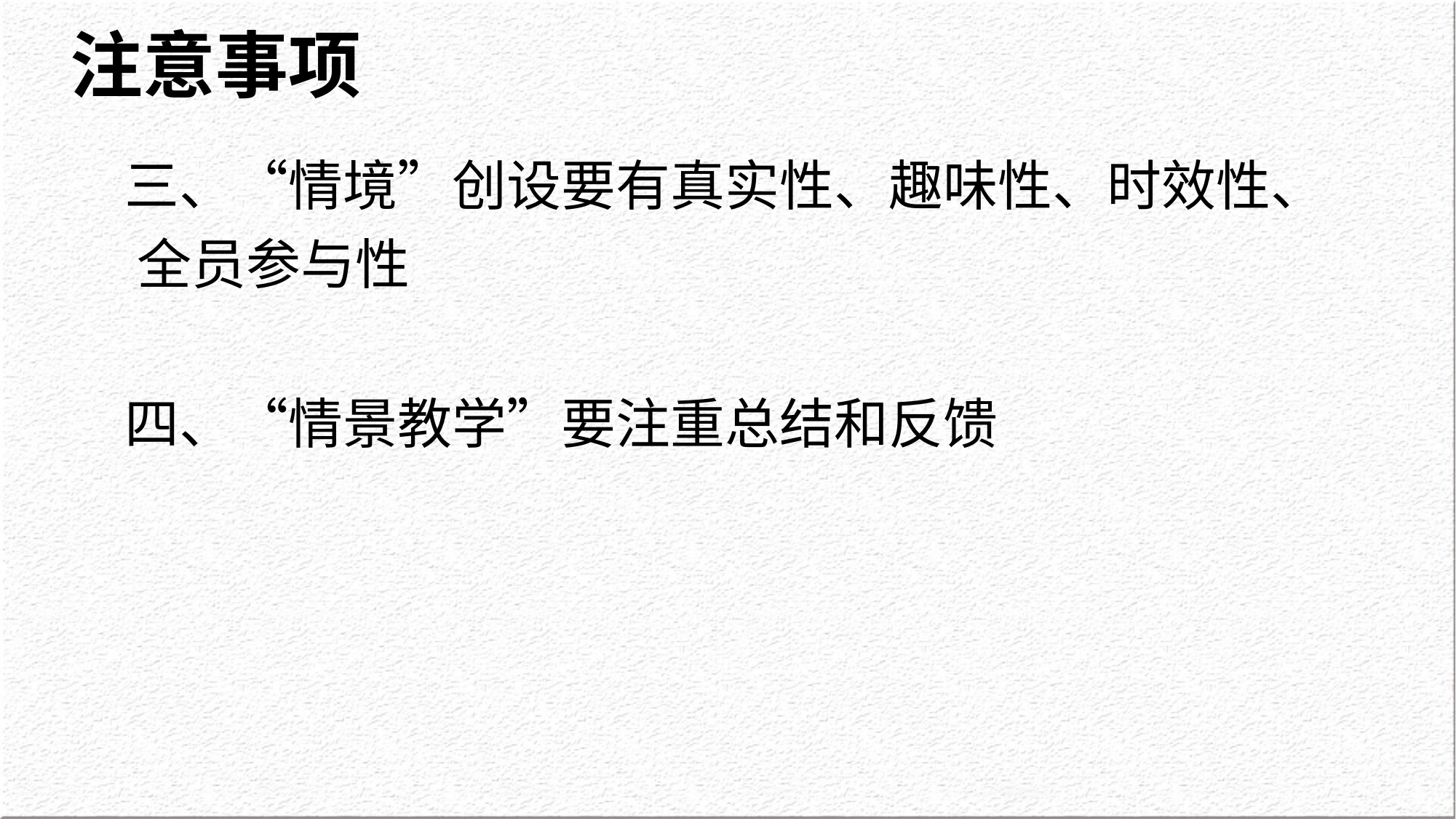

注意事项
三、“情境”创设要有真实性、趣味性、时效性、  全员参与性
四、“情景教学”要注重总结和反馈